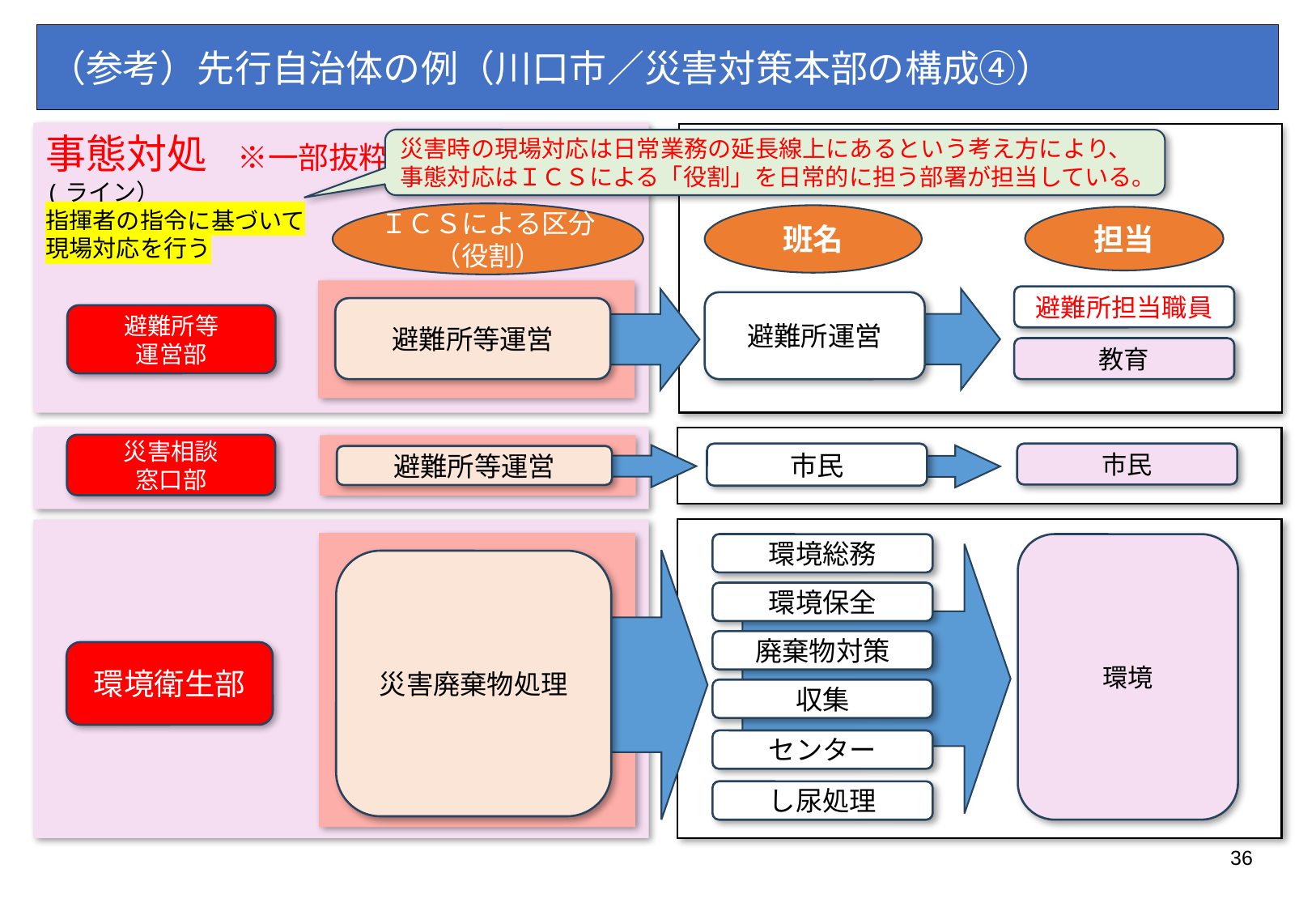

（参考）先行自治体の例（川口市／災害対策本部の構成④）
事態対処　※一部抜粋
(ライン）
指揮者の指令に基づいて
現場対応を行う

災害時の現場対応は日常業務の延長線上にあるという考え方により、事態対応はＩＣＳによる「役割」を日常的に担う部署が担当している。
ＩＣＳによる区分
（役割）

班名
担当

避難所担当職員

避難所運営
避難所等運営
避難所等
運営部
教育

災害相談
窓口部

市民
市民

避難所等運営

環境総務
環境

災害廃棄物処理
環境保全
廃棄物対策
環境衛生部
収集
センター
し尿処理
36